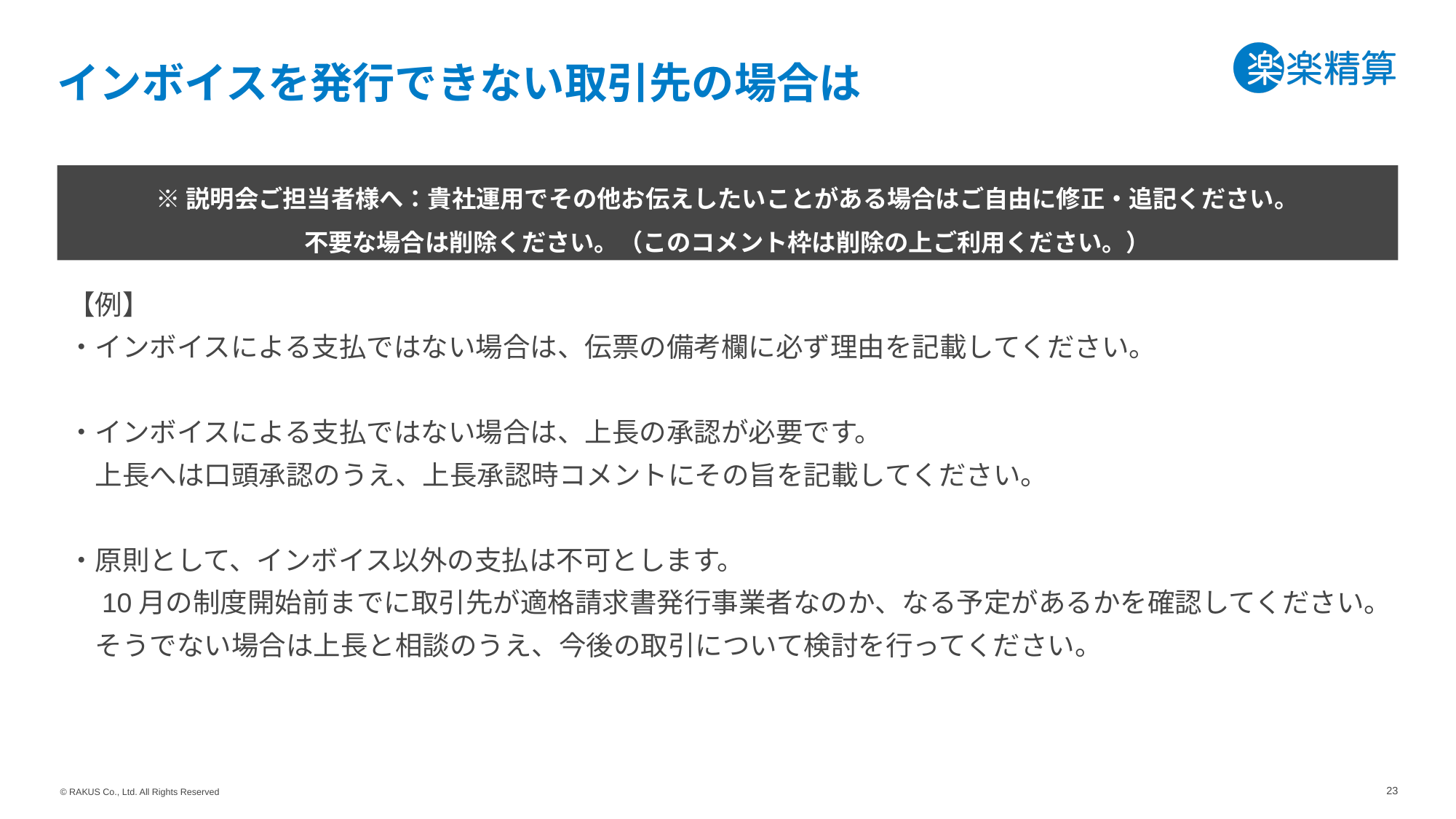

# インボイスを発行できない取引先の場合は
※説明会ご担当者様へ：貴社運用でその他お伝えしたいことがある場合はご自由に修正・追記ください。
不要な場合は削除ください。（このコメント枠は削除の上ご利用ください。）
【例】
・インボイスによる支払ではない場合は、伝票の備考欄に必ず理由を記載してください。

・インボイスによる支払ではない場合は、上長の承認が必要です。
　上長へは口頭承認のうえ、上長承認時コメントにその旨を記載してください。

・原則として、インボイス以外の支払は不可とします。
　10月の制度開始前までに取引先が適格請求書発行事業者なのか、なる予定があるかを確認してください。
　そうでない場合は上長と相談のうえ、今後の取引について検討を行ってください。
23